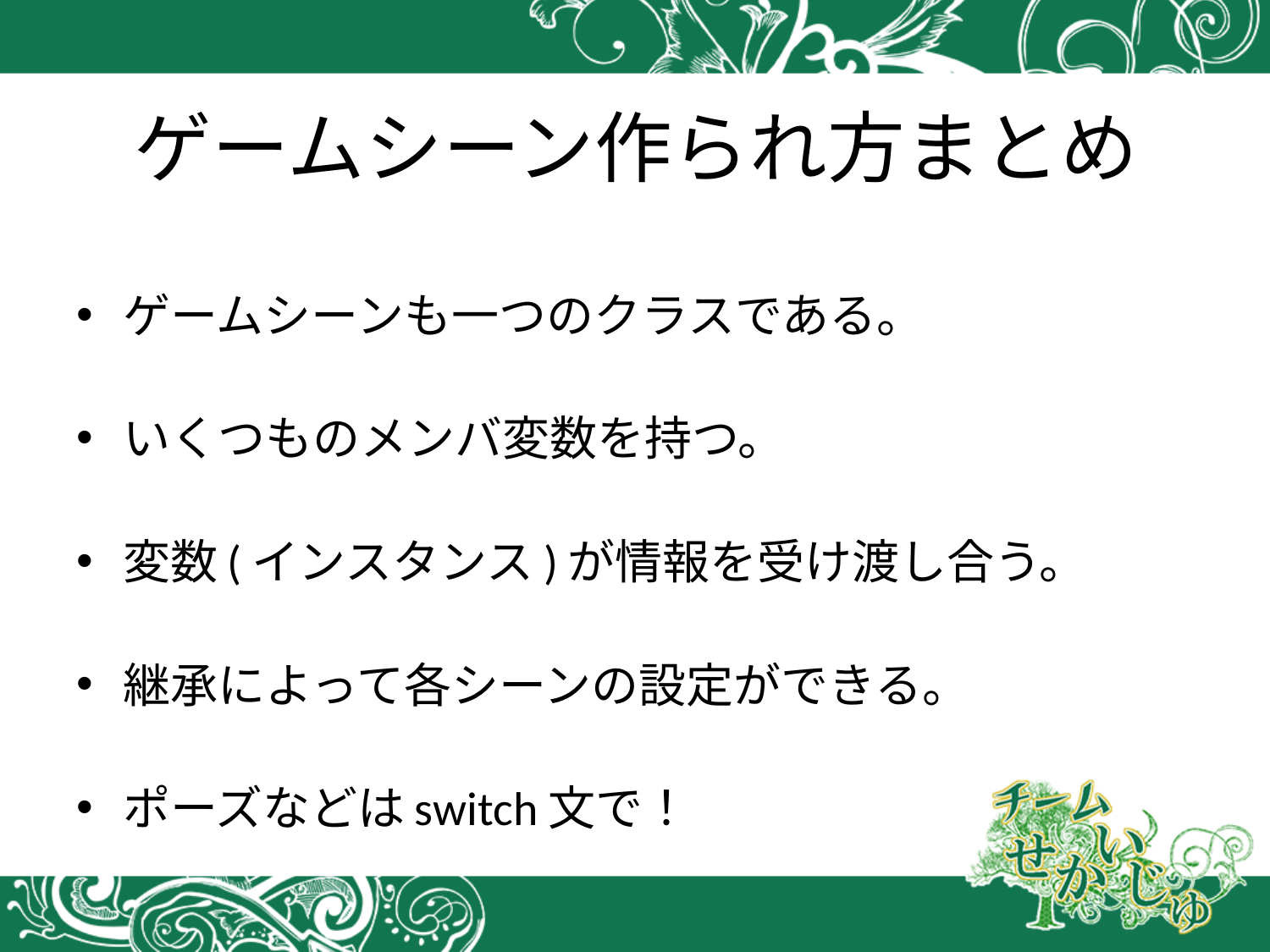

# ゲームシーン作られ方まとめ
ゲームシーンも一つのクラスである。
いくつものメンバ変数を持つ。
変数(インスタンス)が情報を受け渡し合う。
継承によって各シーンの設定ができる。
ポーズなどはswitch文で！